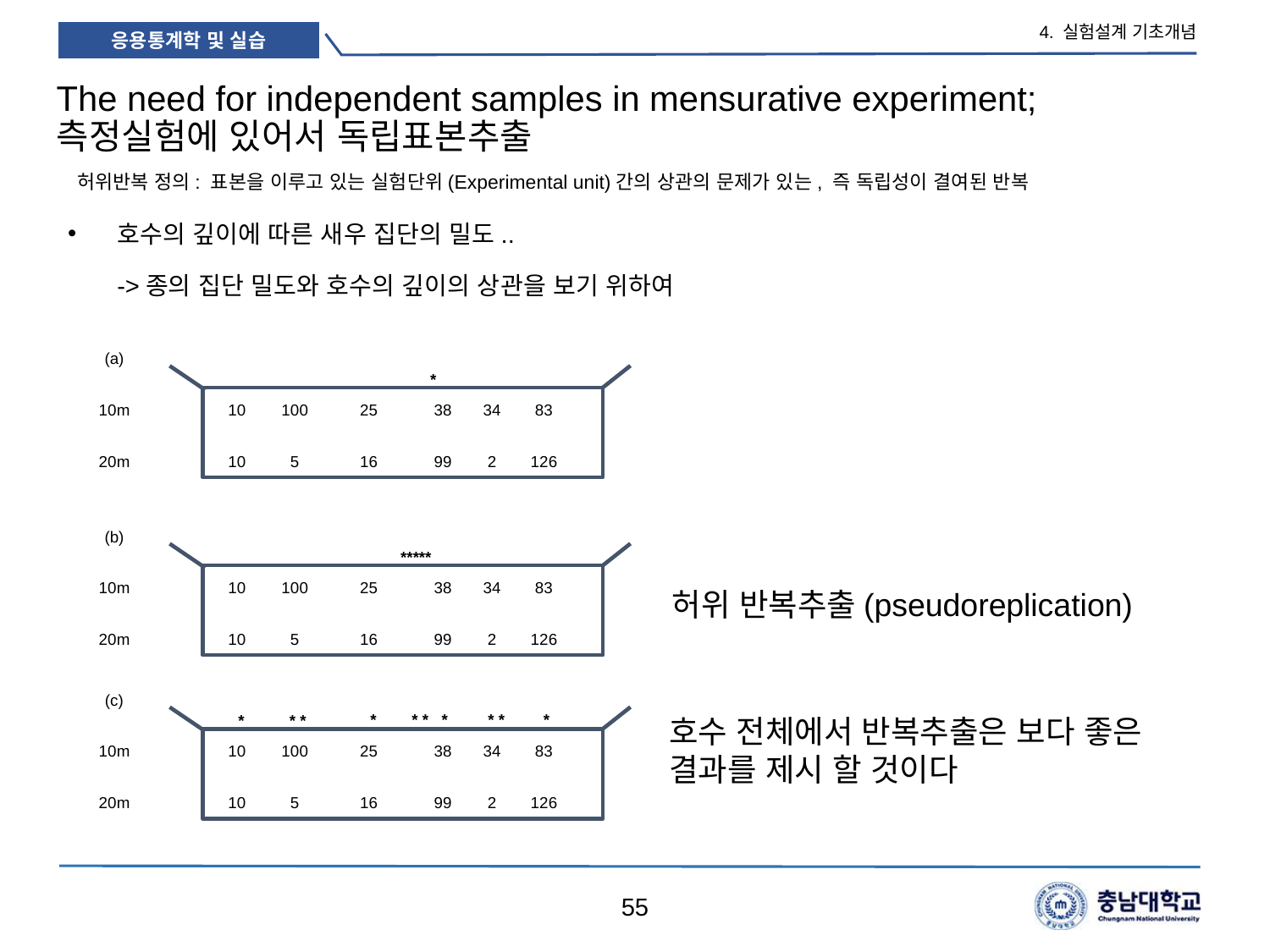

4. 실험설계 기초개념
# The need for independent samples in mensurative experiment; 측정실험에 있어서 독립표본추출
허위반복 정의: 표본을 이루고 있는 실험단위(Experimental unit)간의 상관의 문제가 있는, 즉 독립성이 결여된 반복
호수의 깊이에 따른 새우 집단의 밀도..
->종의 집단 밀도와 호수의 깊이의 상관을 보기 위하여
(a)
*

10m
10
100
25
38
34
83
20m
10
5
16
99
2
126
(b)
*****

10m
10
100
25
38
34
83
20m
10
5
16
99
2
126
허위 반복추출(pseudoreplication)
(c)
호수 전체에서 반복추출은 보다 좋은 결과를 제시 할 것이다
*
* *   *
* *
*
*
* *

10m
10
100
25
38
34
83
20m
10
5
16
99
2
126
55